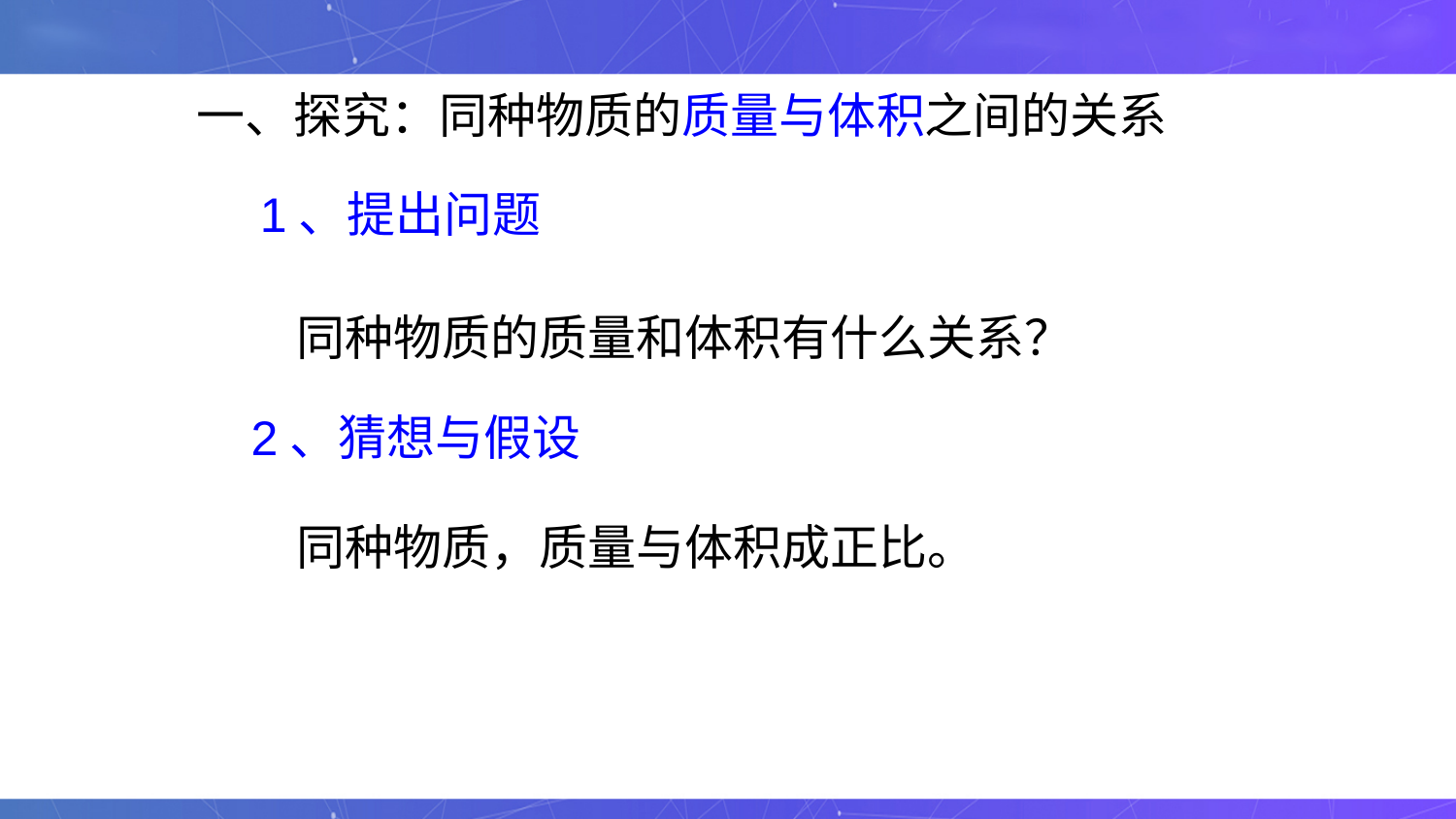

一、探究：同种物质的质量与体积之间的关系
1、提出问题
同种物质的质量和体积有什么关系？
2、猜想与假设
同种物质，质量与体积成正比。